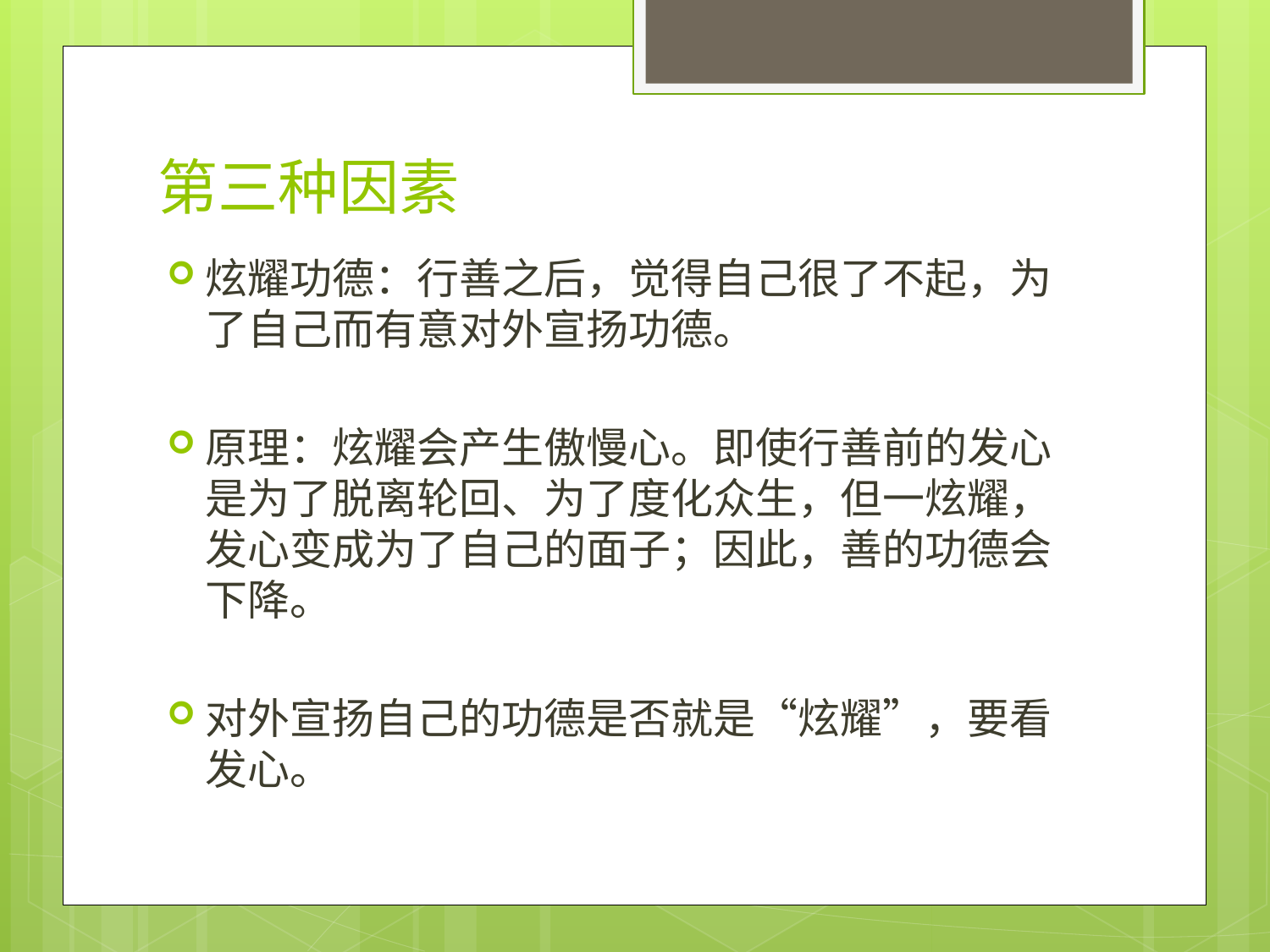

# 第三种因素
炫耀功德：行善之后，觉得自己很了不起，为了自己而有意对外宣扬功德。

原理：炫耀会产生傲慢心。即使行善前的发心是为了脱离轮回、为了度化众生，但一炫耀，发心变成为了自己的面子；因此，善的功德会下降。

对外宣扬自己的功德是否就是“炫耀”，要看发心。